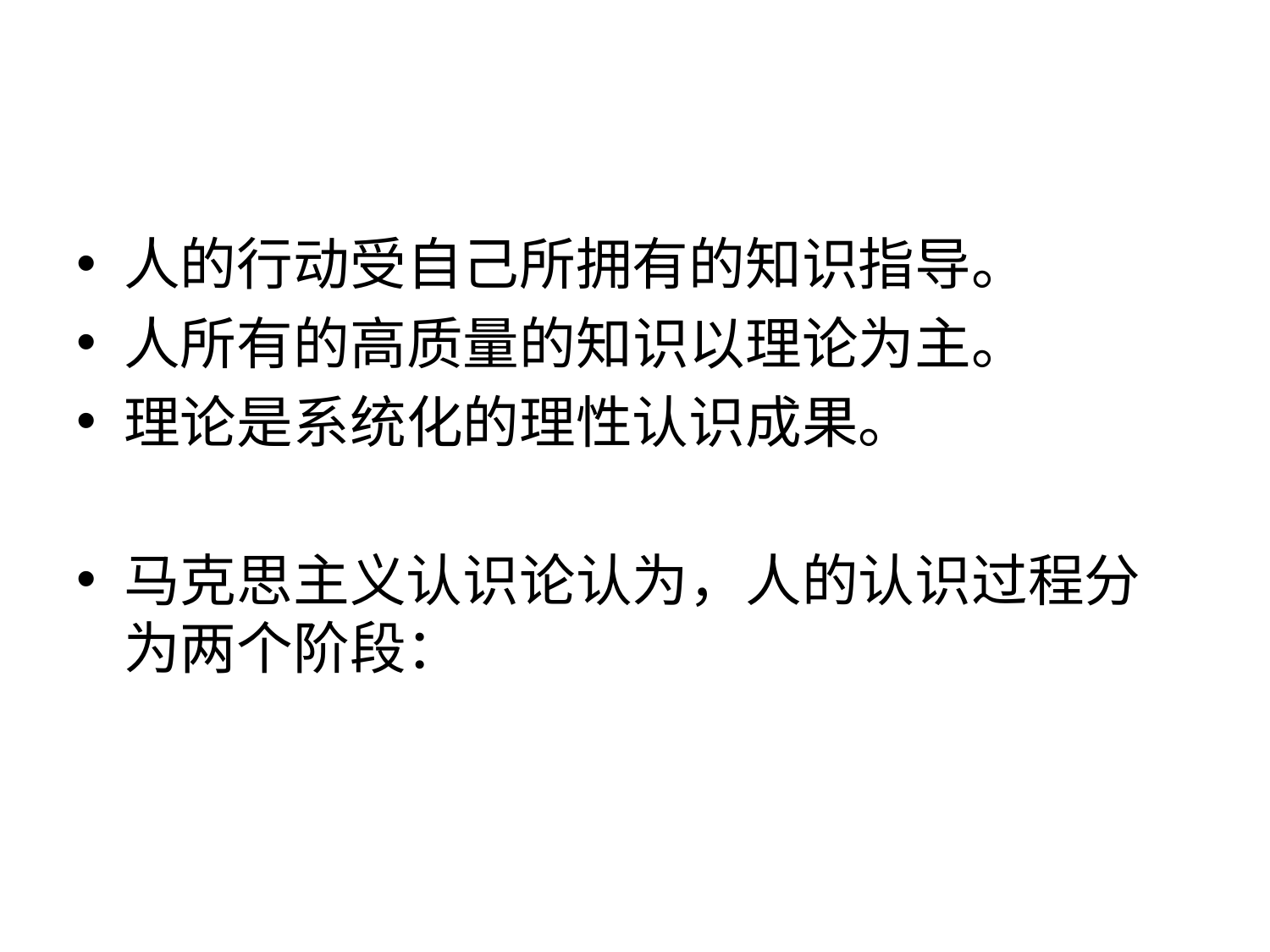

#
人的行动受自己所拥有的知识指导。
人所有的高质量的知识以理论为主。
理论是系统化的理性认识成果。

马克思主义认识论认为，人的认识过程分为两个阶段：